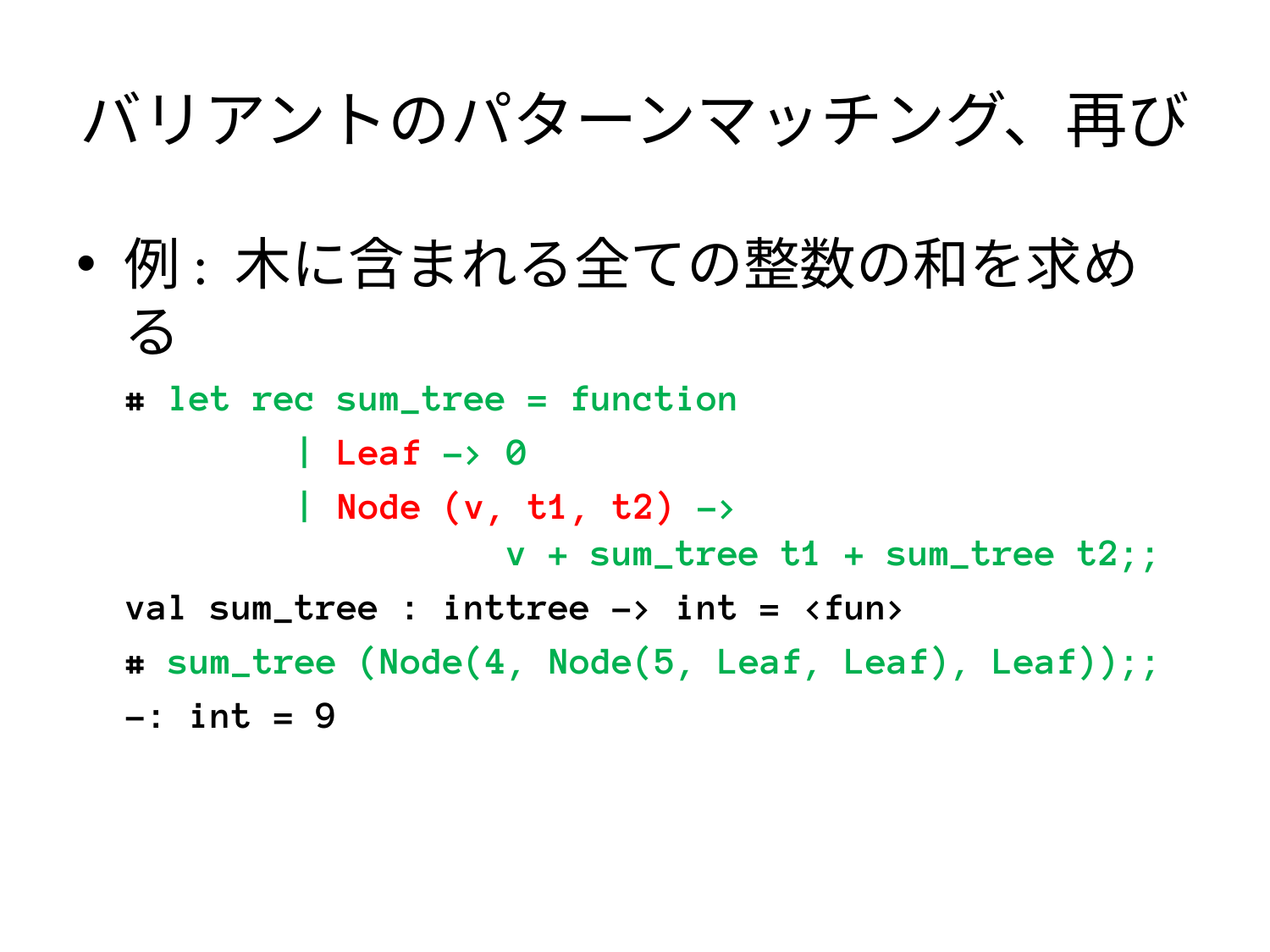

# バリアントのパターンマッチング、再び
例: 木に含まれる全ての整数の和を求める
# let rec sum_tree = function
        | Leaf -> 0
        | Node (v, t1, t2) ->
                  v + sum_tree t1 + sum_tree t2;;
val sum_tree : inttree -> int = <fun>
# sum_tree (Node(4, Node(5, Leaf, Leaf), Leaf));;
-: int = 9